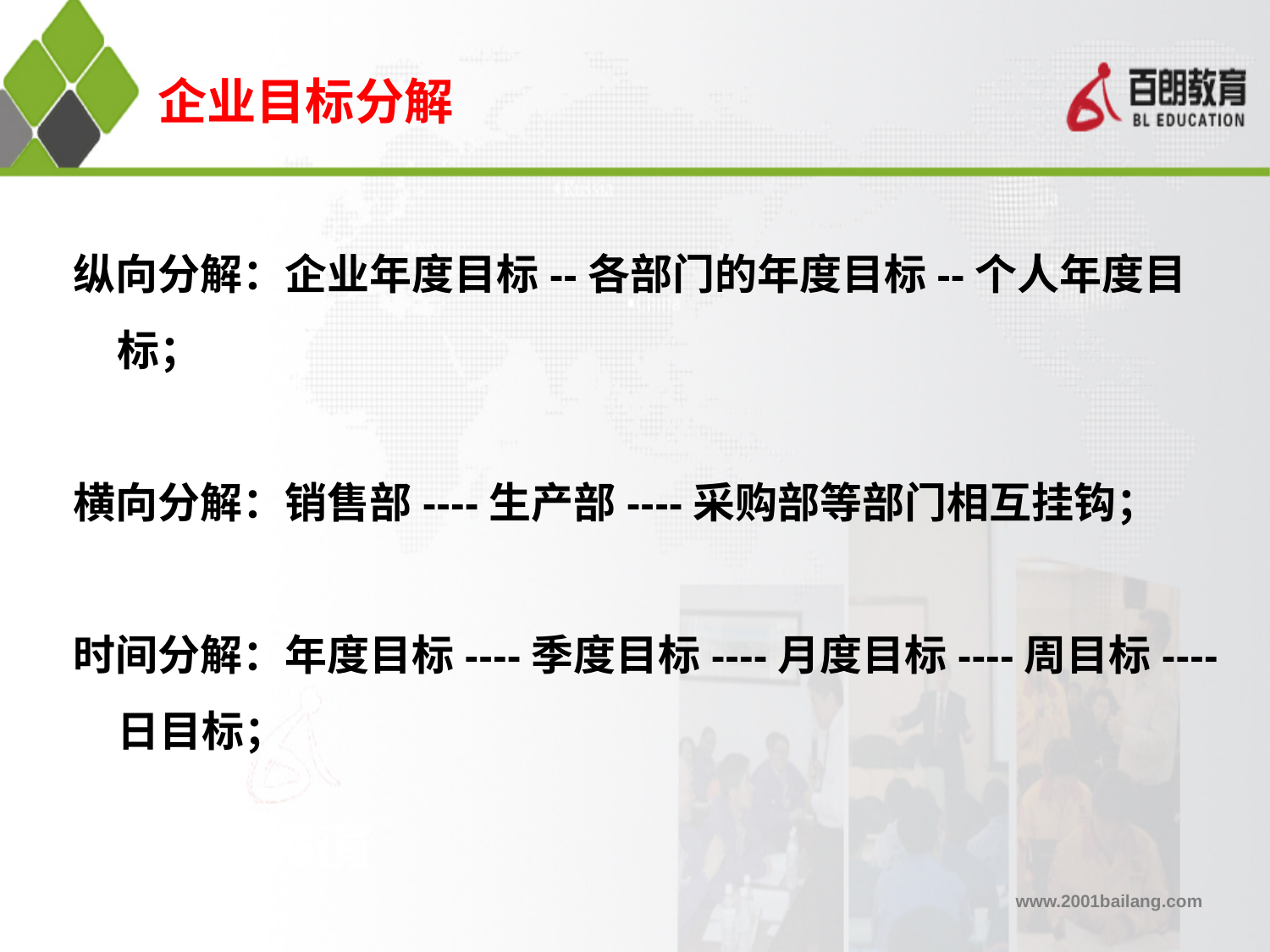

# 企业目标分解
纵向分解：企业年度目标--各部门的年度目标--个人年度目标；

横向分解：销售部----生产部----采购部等部门相互挂钩；

时间分解：年度目标----季度目标----月度目标----周目标----日目标；